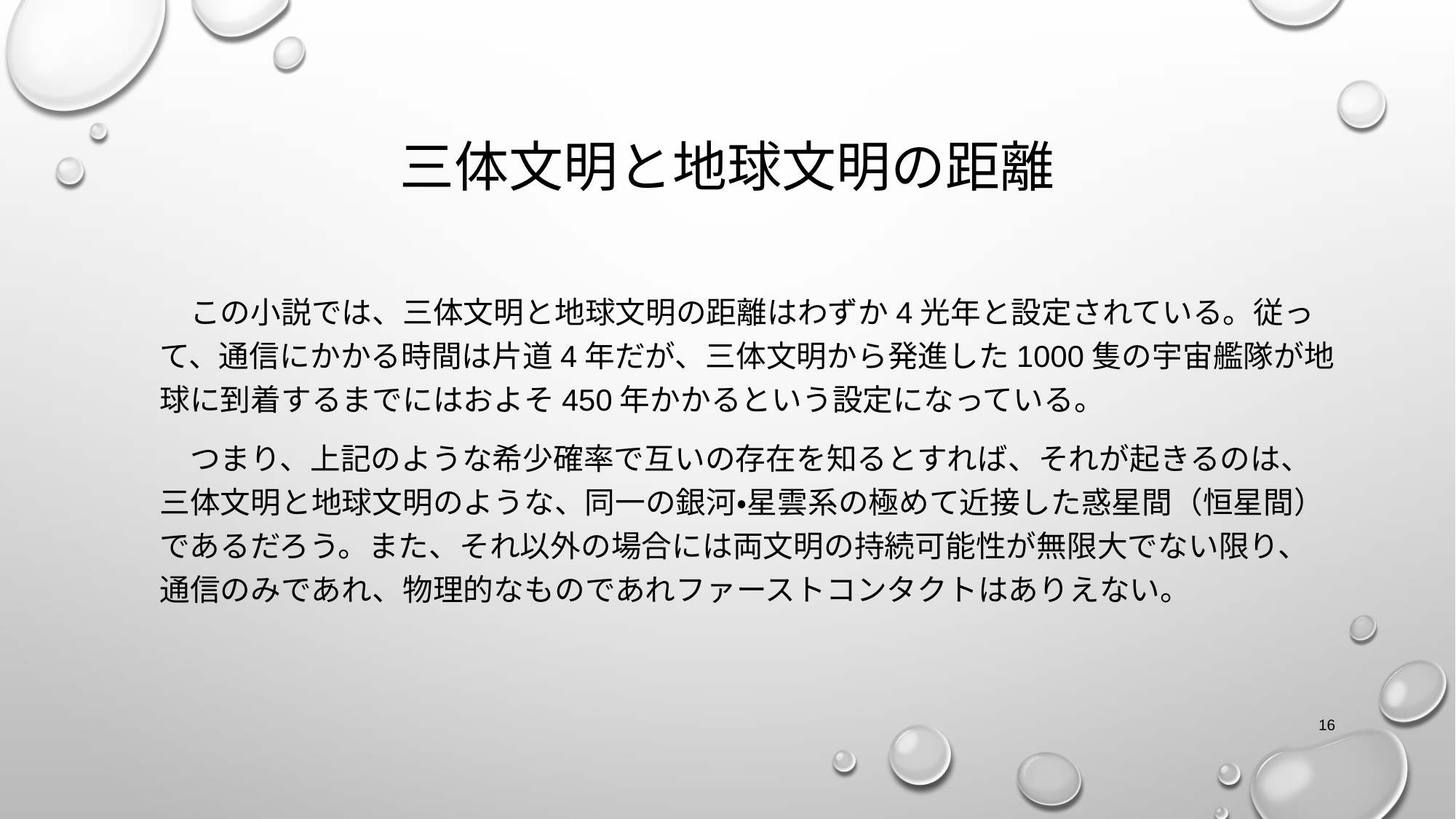

# 三体文明と地球文明の距離
　この小説では、三体文明と地球文明の距離はわずか4光年と設定されている。従って、通信にかかる時間は片道4年だが、三体文明から発進した1000隻の宇宙艦隊が地球に到着するまでにはおよそ450年かかるという設定になっている。
　つまり、上記のような希少確率で互いの存在を知るとすれば、それが起きるのは、三体文明と地球文明のような、同一の銀河・星雲系の極めて近接した惑星間（恒星間）であるだろう。また、それ以外の場合には両文明の持続可能性が無限大でない限り、通信のみであれ、物理的なものであれファーストコンタクトはありえない。

16